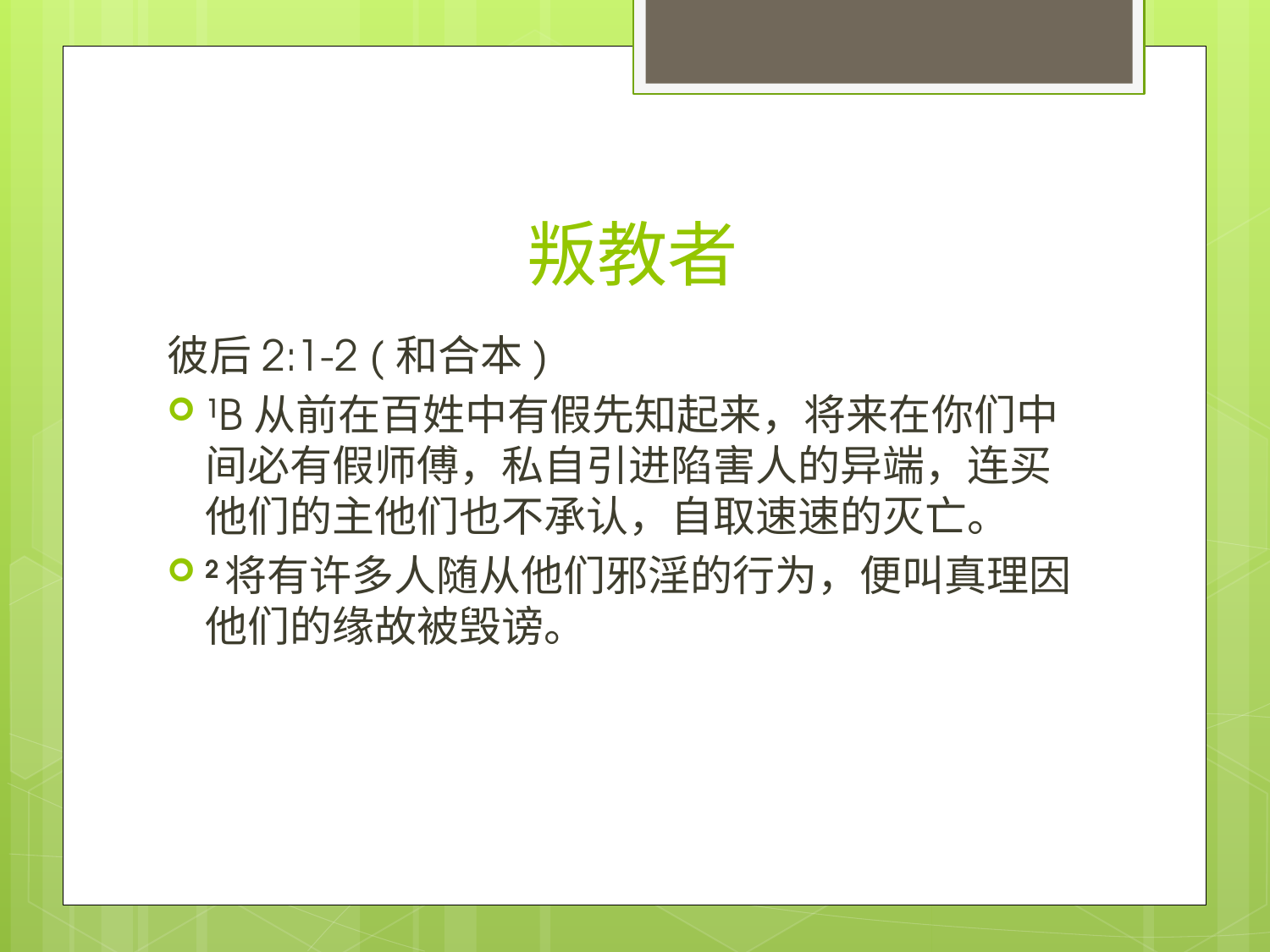

# 叛教者
彼后2:1-2 (和合本)
¹B从前在百姓中有假先知起来，将来在你们中间必有假师傅，私自引进陷害人的异端，连买他们的主他们也不承认，自取速速的灭亡。
2将有许多人随从他们邪淫的行为，便叫真理因他们的缘故被毁谤。